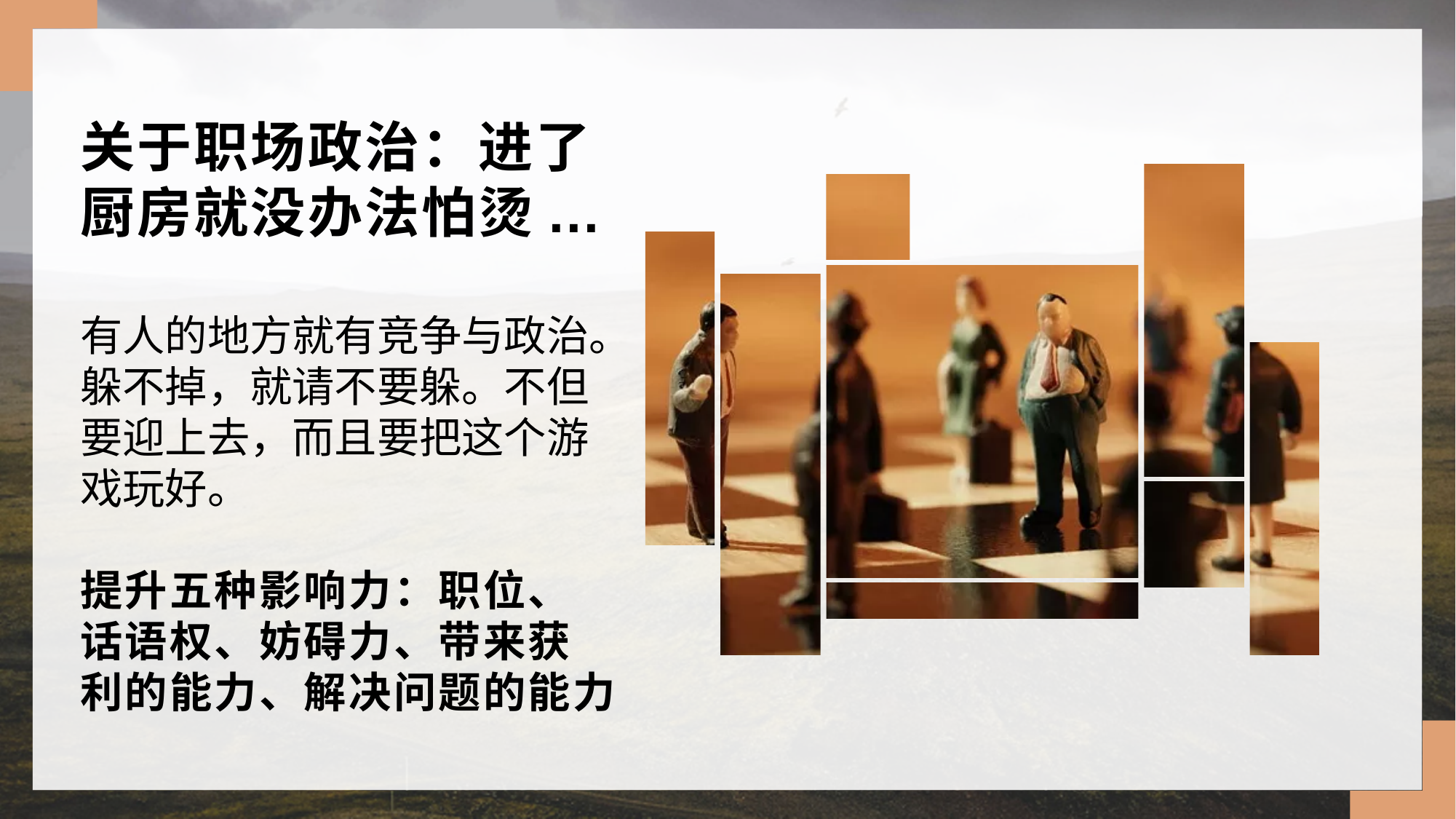

关于职场政治：进了厨房就没办法怕烫...

有人的地方就有竞争与政治。躲不掉，就请不要躲。不但要迎上去，而且要把这个游戏玩好。

提升五种影响力：职位、话语权、妨碍力、带来获利的能力、解决问题的能力